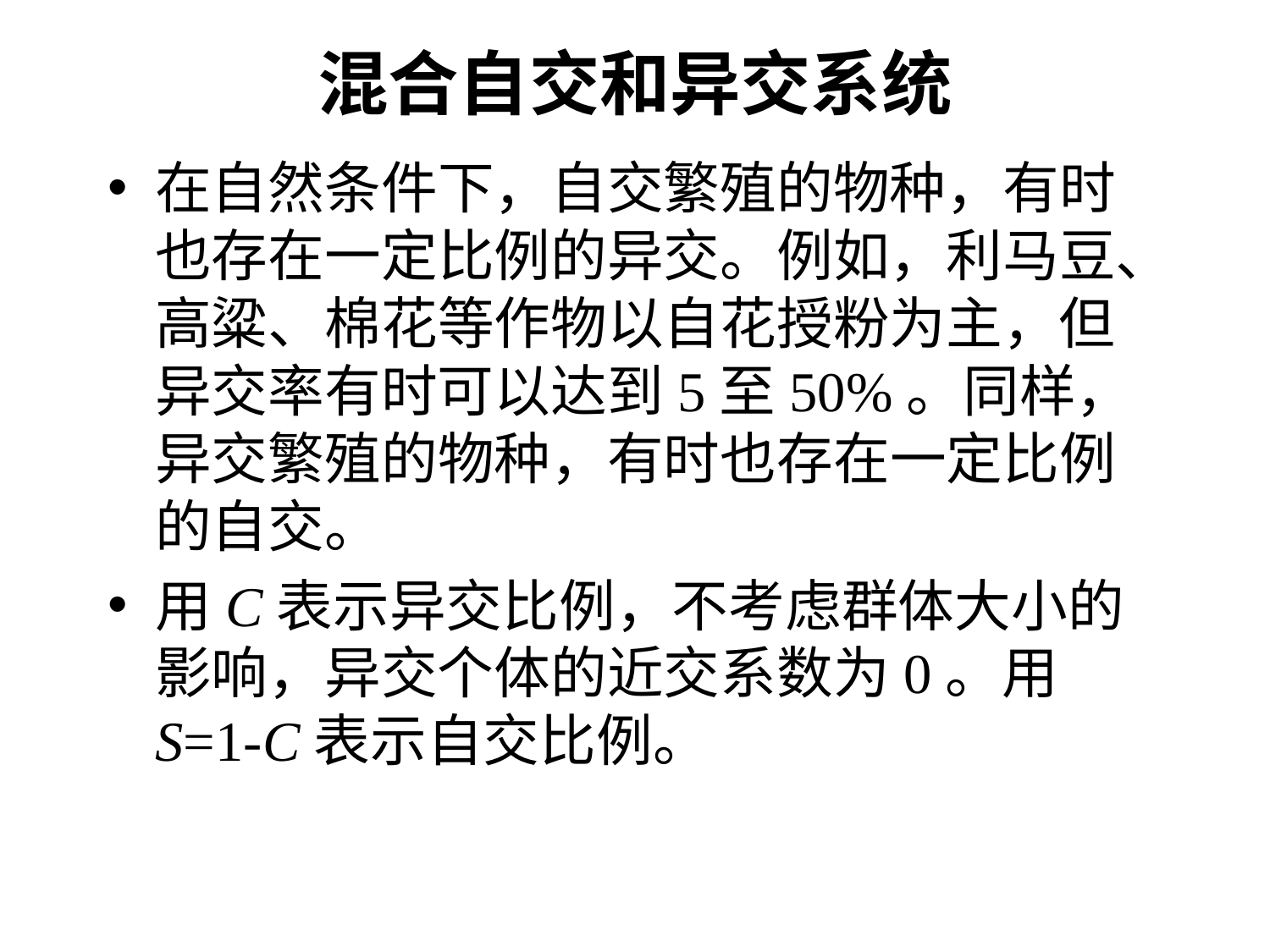

# 混合自交和异交系统
在自然条件下，自交繁殖的物种，有时也存在一定比例的异交。例如，利马豆、高粱、棉花等作物以自花授粉为主，但异交率有时可以达到5至50%。同样，异交繁殖的物种，有时也存在一定比例的自交。
用C表示异交比例，不考虑群体大小的影响，异交个体的近交系数为0。用S=1-C表示自交比例。